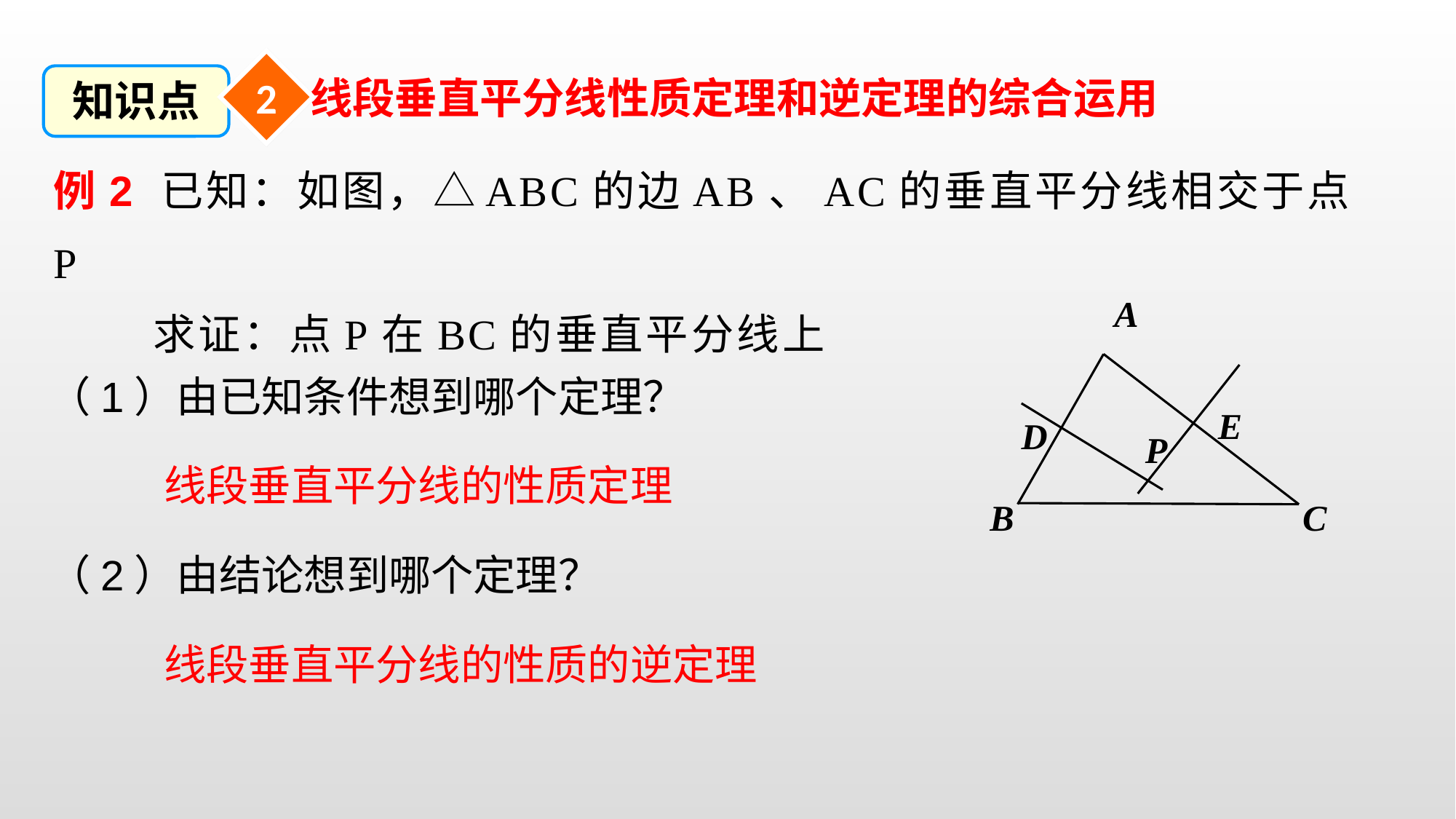

2
知识点
线段垂直平分线性质定理和逆定理的综合运用
例2 已知：如图，△ABC的边AB、AC的垂直平分线相交于点P
      求证：点P在BC的垂直平分线上
A
B
E
D
P
C
（1）由已知条件想到哪个定理？
线段垂直平分线的性质定理
（2）由结论想到哪个定理？
线段垂直平分线的性质的逆定理